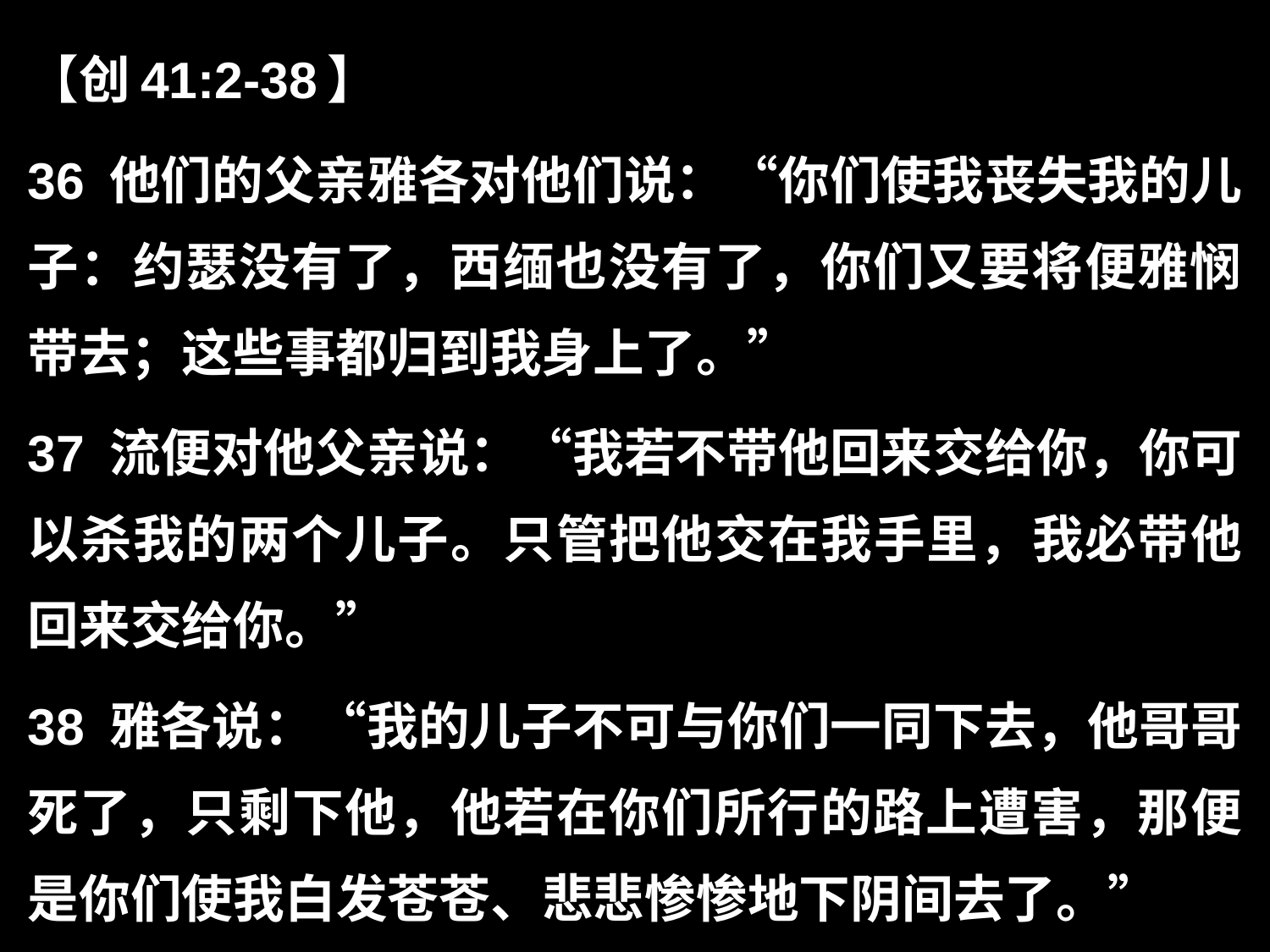

【创41:2-38】
36 他们的父亲雅各对他们说：“你们使我丧失我的儿子：约瑟没有了，西缅也没有了，你们又要将便雅悯带去；这些事都归到我身上了。”
37 流便对他父亲说：“我若不带他回来交给你，你可以杀我的两个儿子。只管把他交在我手里，我必带他回来交给你。”
38 雅各说：“我的儿子不可与你们一同下去，他哥哥死了，只剩下他，他若在你们所行的路上遭害，那便是你们使我白发苍苍、悲悲惨惨地下阴间去了。”